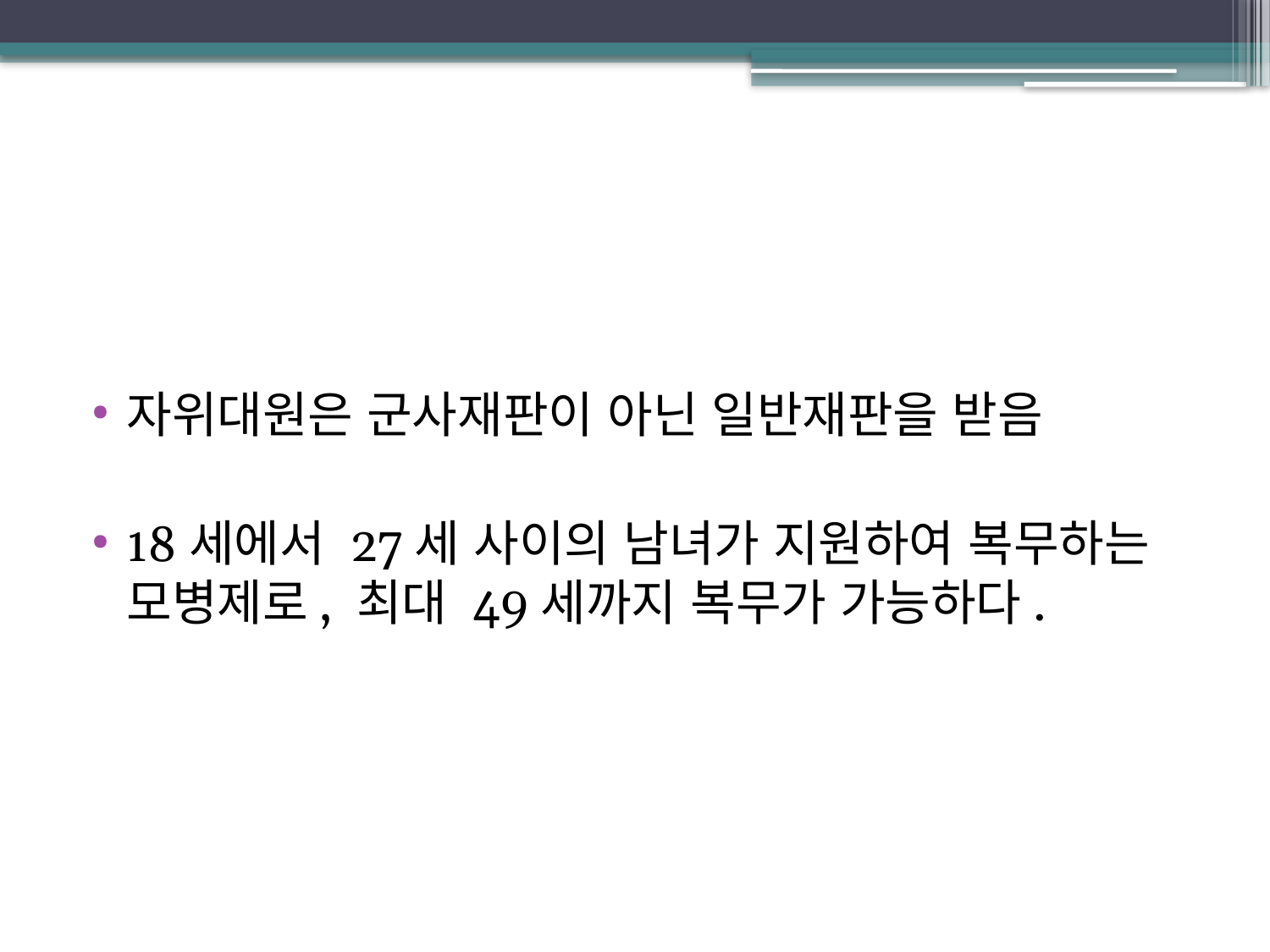

#

자위대원은 군사재판이 아닌 일반재판을 받음

18세에서 27세 사이의 남녀가 지원하여 복무하는 모병제로, 최대 49세까지 복무가 가능하다.